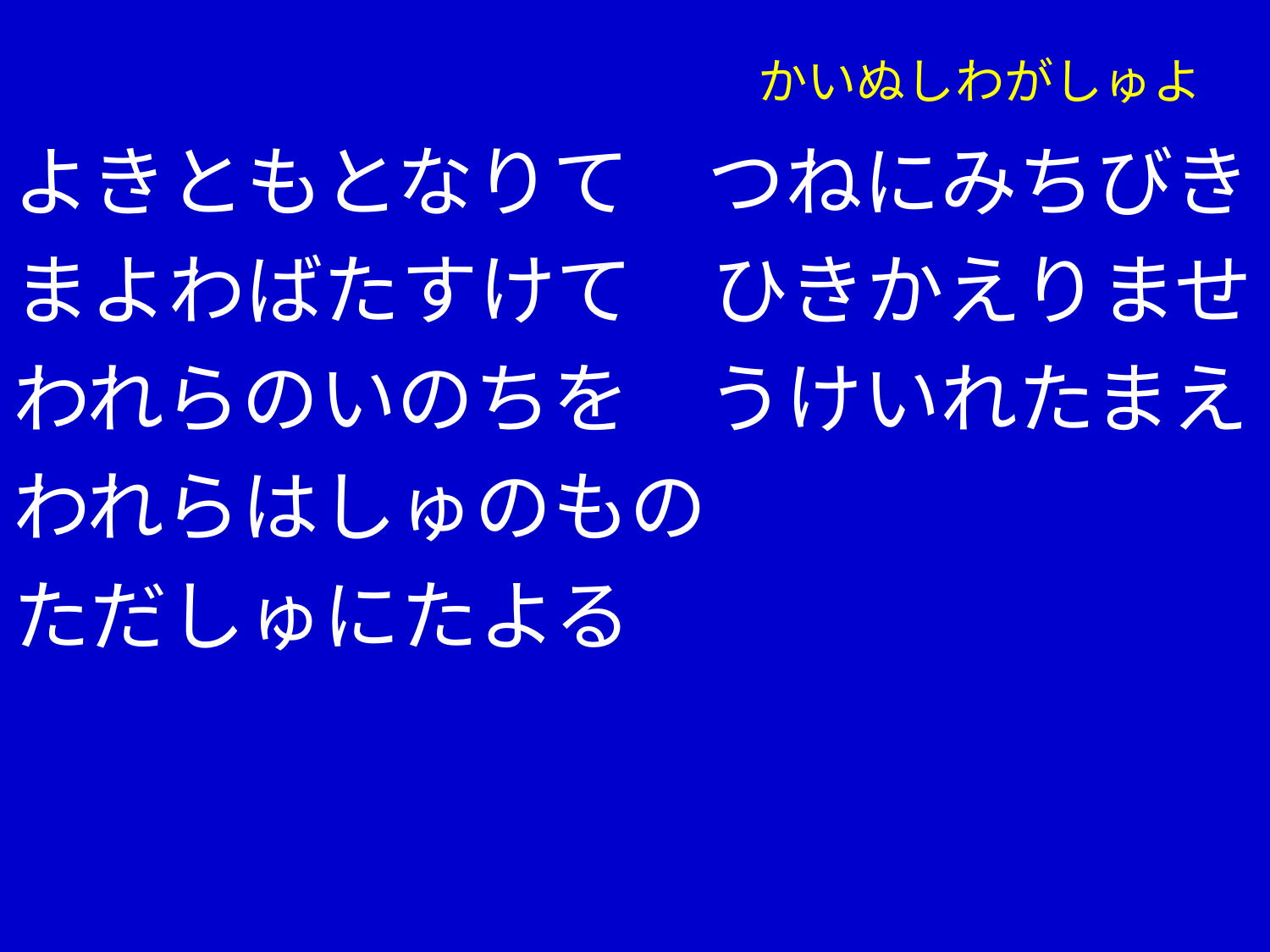

# かいぬしわがしゅよ
よきともとなりて　つねにみちびき
まよわばたすけて　ひきかえりませ
われらのいのちを　うけいれたまえ
われらはしゅのもの
ただしゅにたよる